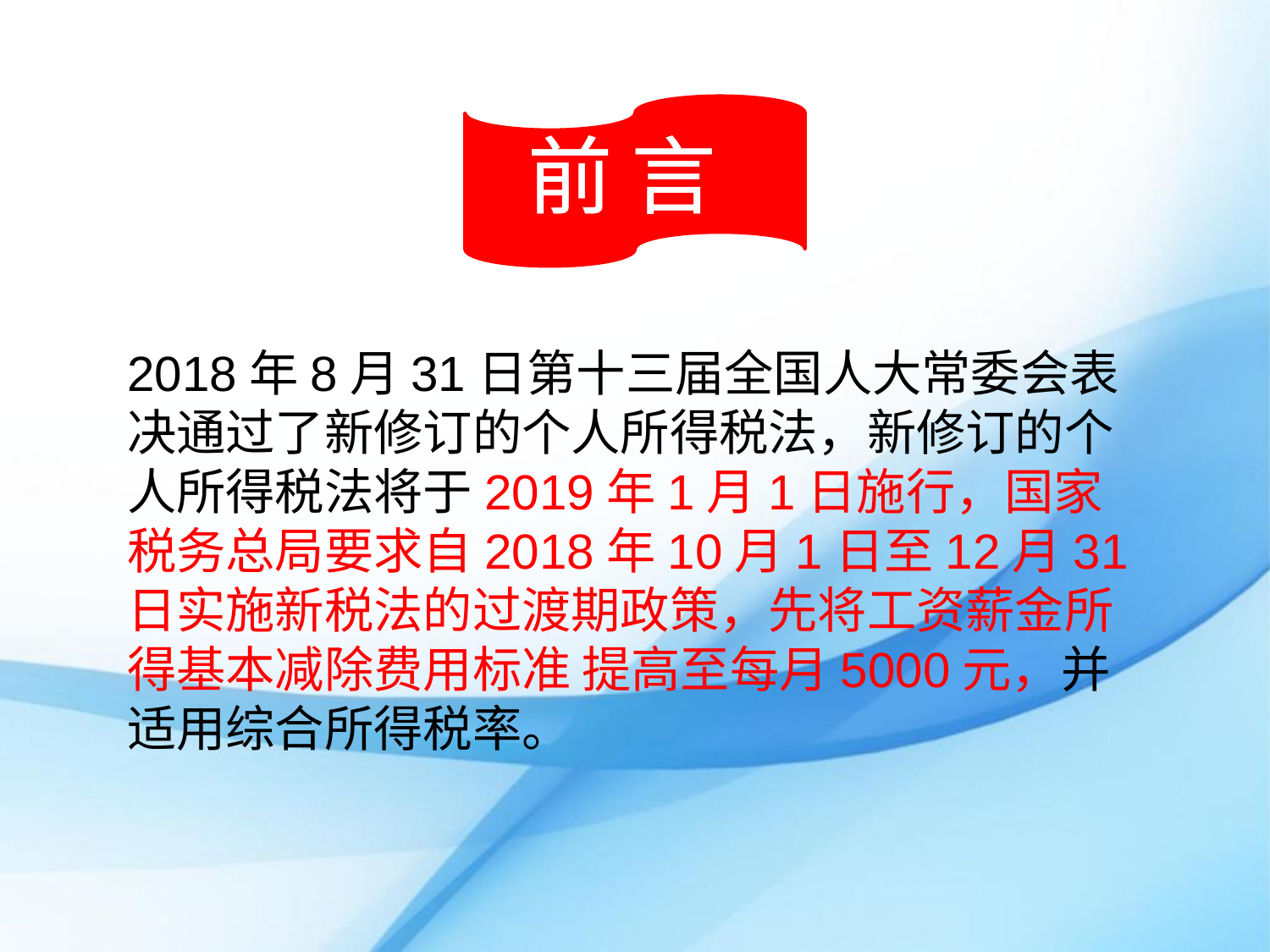

前 言
2018年8月31日第十三届全国人大常委会表决通过了新修订的个人所得税法，新修订的个人所得税法将于2019年1月1日施行，国家税务总局要求自2018年10月1日至12月31日实施新税法的过渡期政策，先将工资薪金所得基本减除费用标准 提高至每月5000元，并适用综合所得税率。